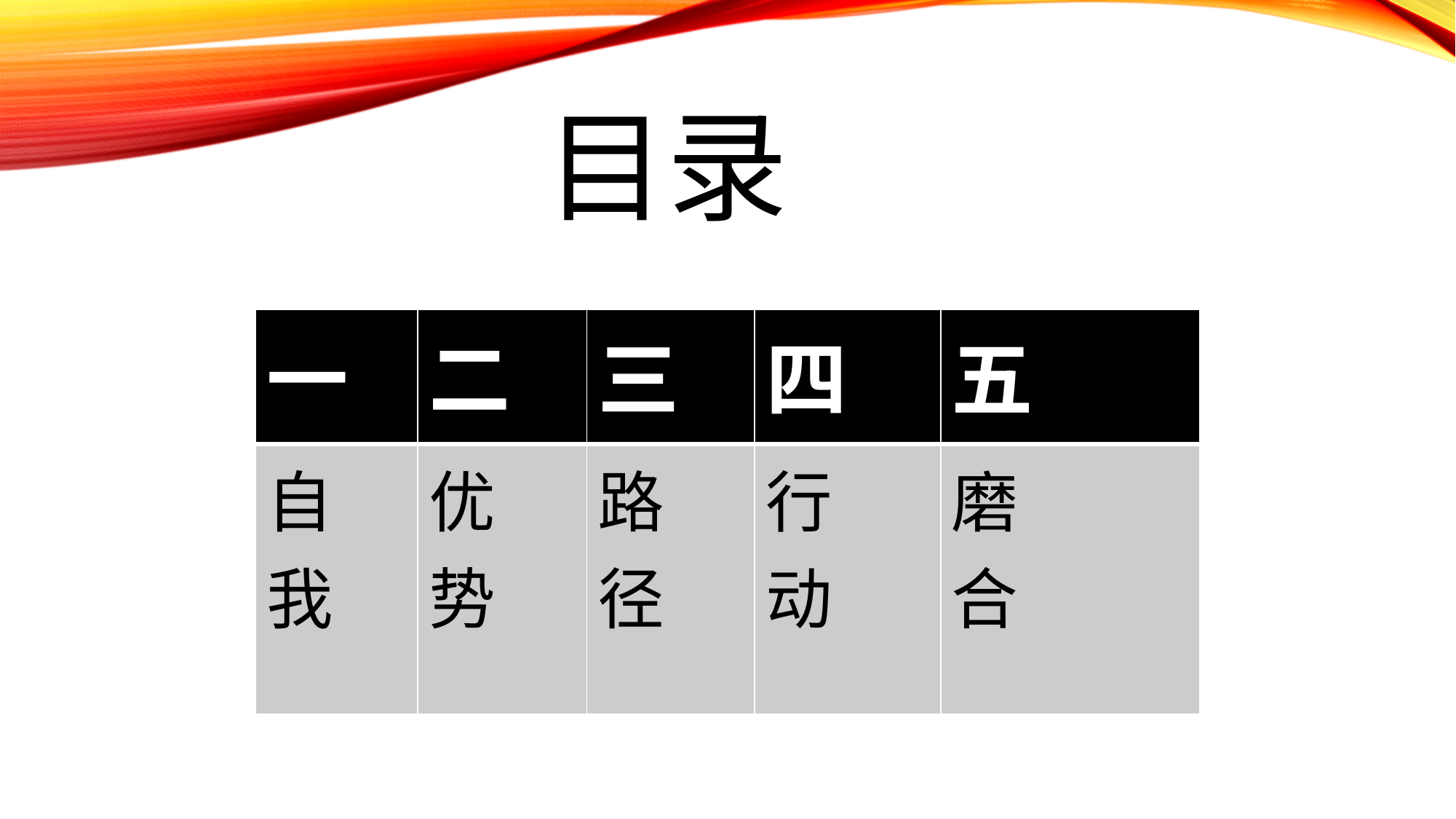

目录
#
| 一 | 二 | 三 | 四 | 五 |
| --- | --- | --- | --- | --- |
| 自 我 | 优 势 | 路 径 | 行 动 | 磨 合 |